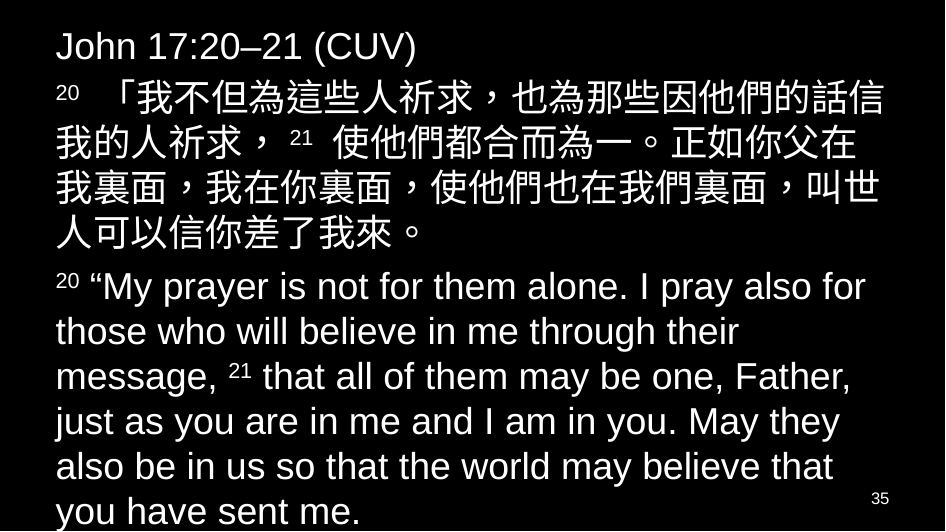

John 17:20–21 (CUV)
20 「我不但為這些人祈求，也為那些因他們的話信我的人祈求，21 使他們都合而為一。正如你父在我裏面，我在你裏面，使他們也在我們裏面，叫世人可以信你差了我來。
20 “My prayer is not for them alone. I pray also for those who will believe in me through their message, 21 that all of them may be one, Father, just as you are in me and I am in you. May they also be in us so that the world may believe that you have sent me.

35